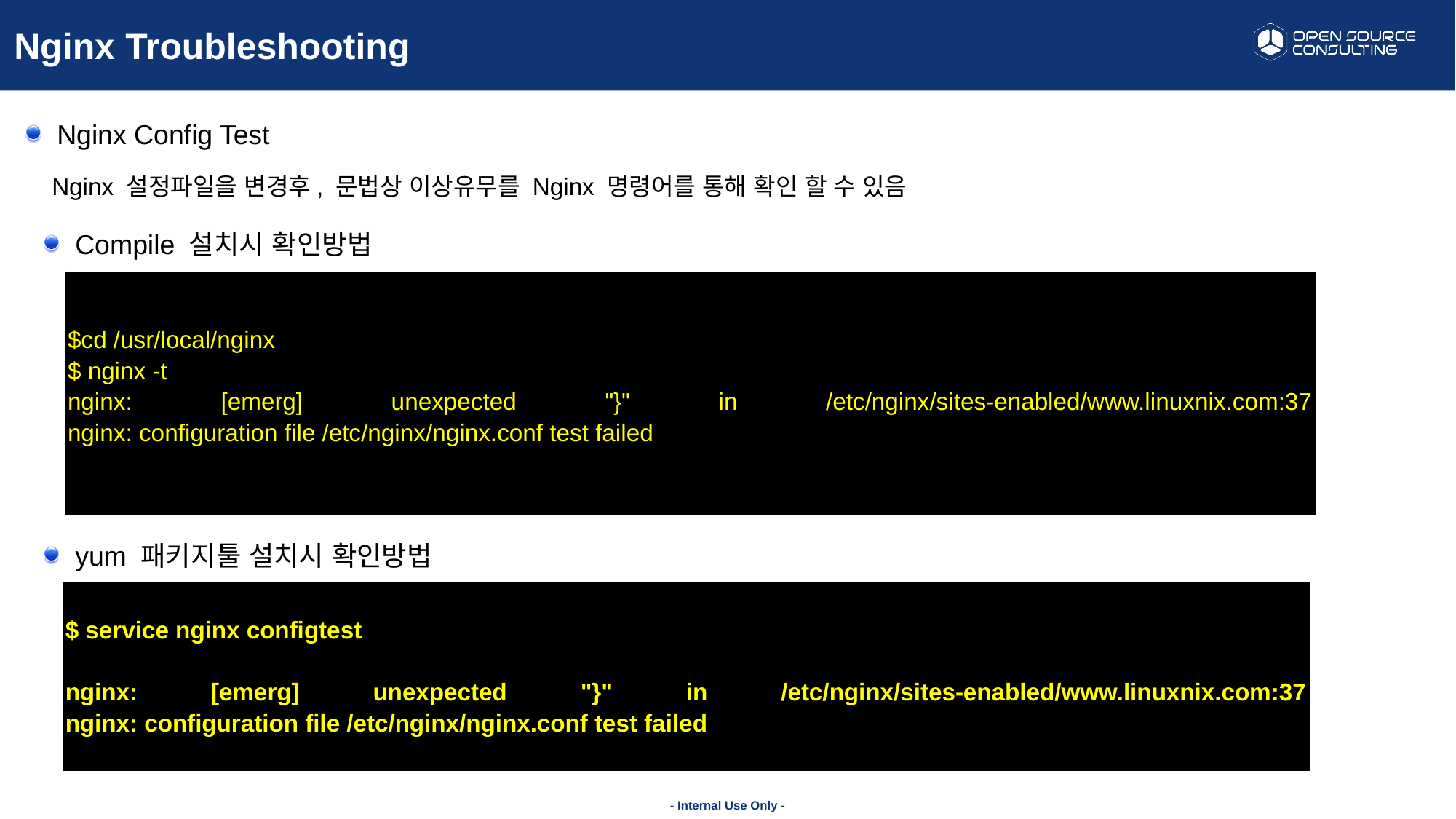

Nginx Troubleshooting

Nginx Config Test
    Nginx 설정파일을 변경후, 문법상 이상유무를 Nginx 명령어를 통해 확인 할 수 있음
Compile 설치시 확인방법
| $cd /usr/local/nginx $ nginx -t nginx: [emerg] unexpected "}" in /etc/nginx/sites-enabled/www.linuxnix.com:37 nginx: configuration file /etc/nginx/nginx.conf test failed |
| --- |
|  |
   }
yum 패키지툴 설치시 확인방법
| $ service nginx configtest   nginx: [emerg] unexpected "}" in /etc/nginx/sites-enabled/www.linuxnix.com:37 nginx: configuration file /etc/nginx/nginx.conf test failed |
| --- |